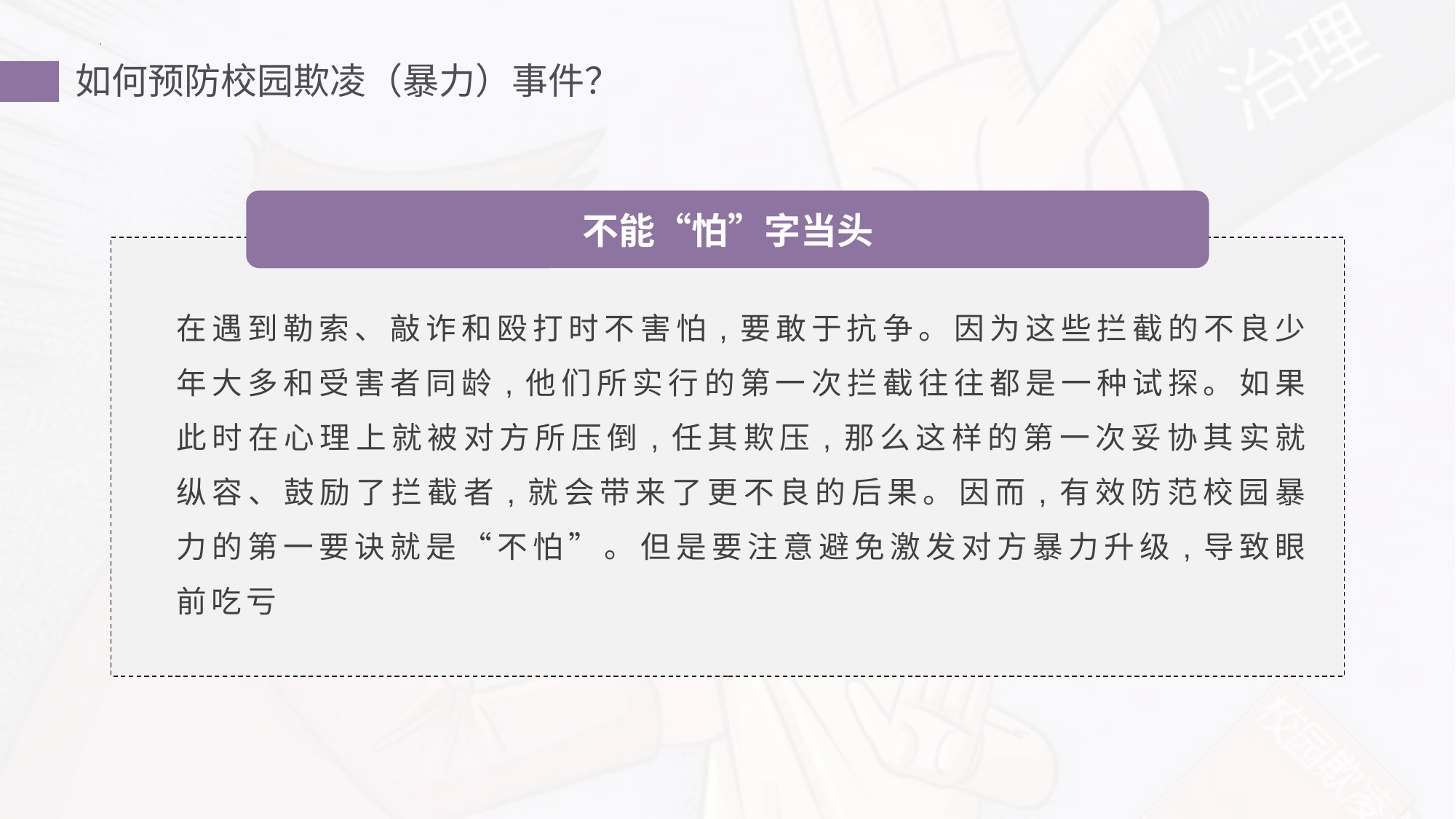

如何预防校园欺凌（暴力）事件？

不能“怕”字当头

在遇到勒索、敲诈和殴打时不害怕,要敢于抗争。因为这些拦截的不良少年大多和受害者同龄,他们所实行的第一次拦截往往都是一种试探。如果此时在心理上就被对方所压倒,任其欺压,那么这样的第一次妥协其实就纵容、鼓励了拦截者,就会带来了更不良的后果。因而,有效防范校园暴力的第一要诀就是“不怕”。但是要注意避免激发对方暴力升级,导致眼前吃亏